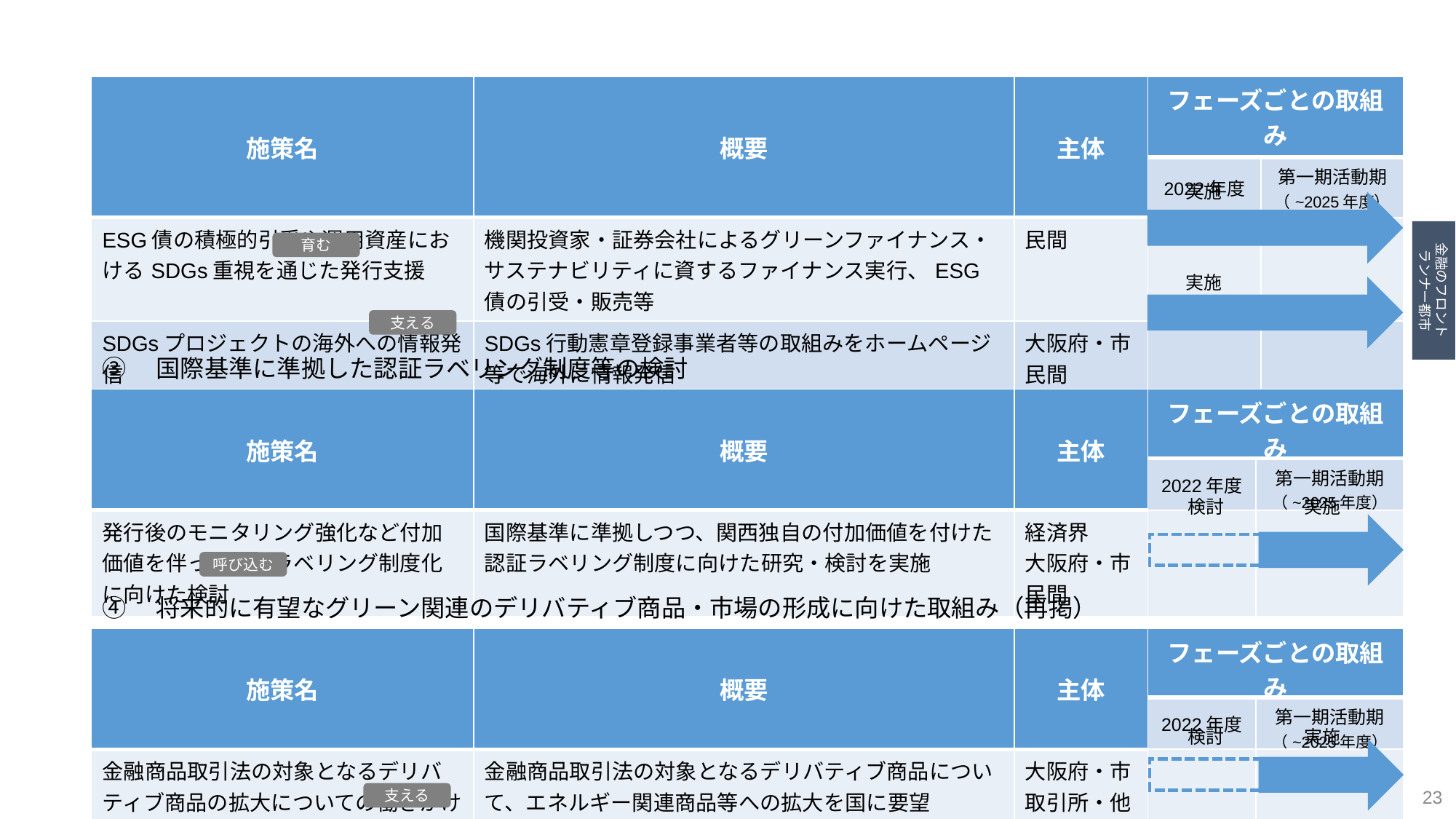

| 施策名 | 概要 | 主体 | フェーズごとの取組み |  |
| --- | --- | --- | --- | --- |
|  |  |  | 2022年度 | 第一期活動期 （~2025年度） |
| ESG債の積極的引受や運用資産におけるSDGs重視を通じた発行支援 | 機関投資家・証券会社によるグリーンファイナンス・サステナビリティに資するファイナンス実行、ESG債の引受・販売等 | 民間 |  |  |
| SDGsプロジェクトの海外への情報発信 | SDGs行動憲章登録事業者等の取組みをホームページ等で海外に情報発信 | 大阪府・市 民間 経済界 |  |  |
実施

金融のフロント
ランナー都市
育む
実施

支える
③　国際基準に準拠した認証ラベリング制度等の検討

| 施策名 | 概要 | 主体 | フェーズごとの取組み |  |
| --- | --- | --- | --- | --- |
|  |  |  | 2022年度 | 第一期活動期 （~2025年度） |
| 発行後のモニタリング強化など付加価値を伴った認証ラベリング制度化に向けた検討 | 国際基準に準拠しつつ、関西独自の付加価値を付けた認証ラベリング制度に向けた研究・検討を実施 | 経済界 大阪府・市 民間 |  |  |
検討
実施

呼び込む
④　将来的に有望なグリーン関連のデリバティブ商品・市場の形成に向けた取組み（再掲）

| 施策名 | 概要 | 主体 | フェーズごとの取組み |  |
| --- | --- | --- | --- | --- |
|  |  |  | 2022年度 | 第一期活動期 （~2025年度） |
| 金融商品取引法の対象となるデリバティブ商品の拡大についての働きかけ（再掲） | 金融商品取引法の対象となるデリバティブ商品について、エネルギー関連商品等への拡大を国に要望 | 大阪府・市 取引所・他 |  |  |
検討
実施

23
支える